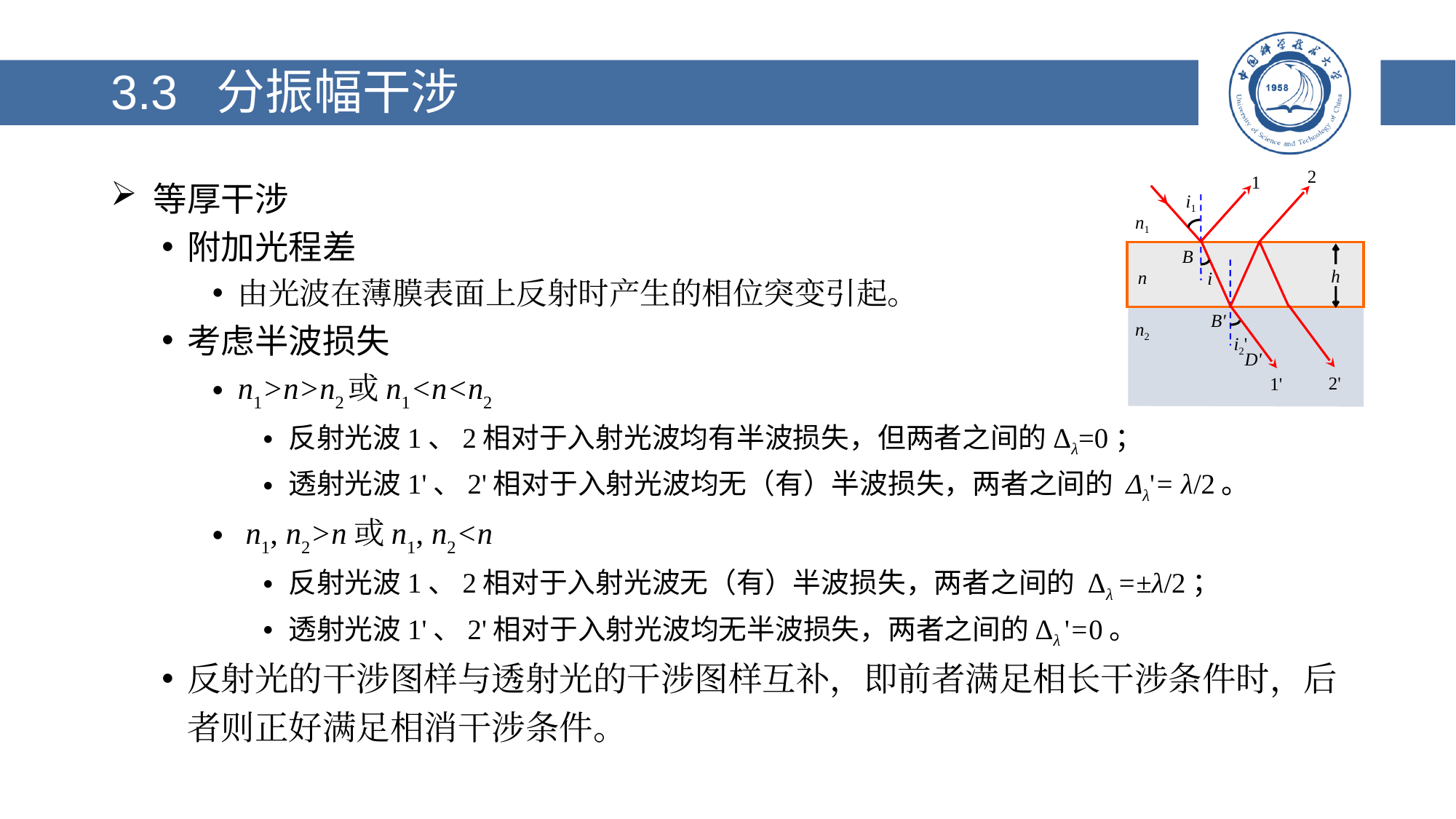

# 3.3  分振幅干涉
2

1

i1

n1

B

h
n
i

B'
n2

i2'
D'
2'
1'
 等厚干涉
附加光程差
由光波在薄膜表面上反射时产生的相位突变引起。
考虑半波损失
n1>n>n2或n1<n<n2
反射光波1、2相对于入射光波均有半波损失，但两者之间的Δλ=0；
透射光波1'、2'相对于入射光波均无（有）半波损失，两者之间的 Δλ'= λ/2。
 n1, n2>n或n1, n2<n
反射光波1、2相对于入射光波无（有）半波损失，两者之间的 Δλ =±λ/2；
透射光波1'、2'相对于入射光波均无半波损失，两者之间的Δλ '=0。
反射光的干涉图样与透射光的干涉图样互补，即前者满足相长干涉条件时，后者则正好满足相消干涉条件。